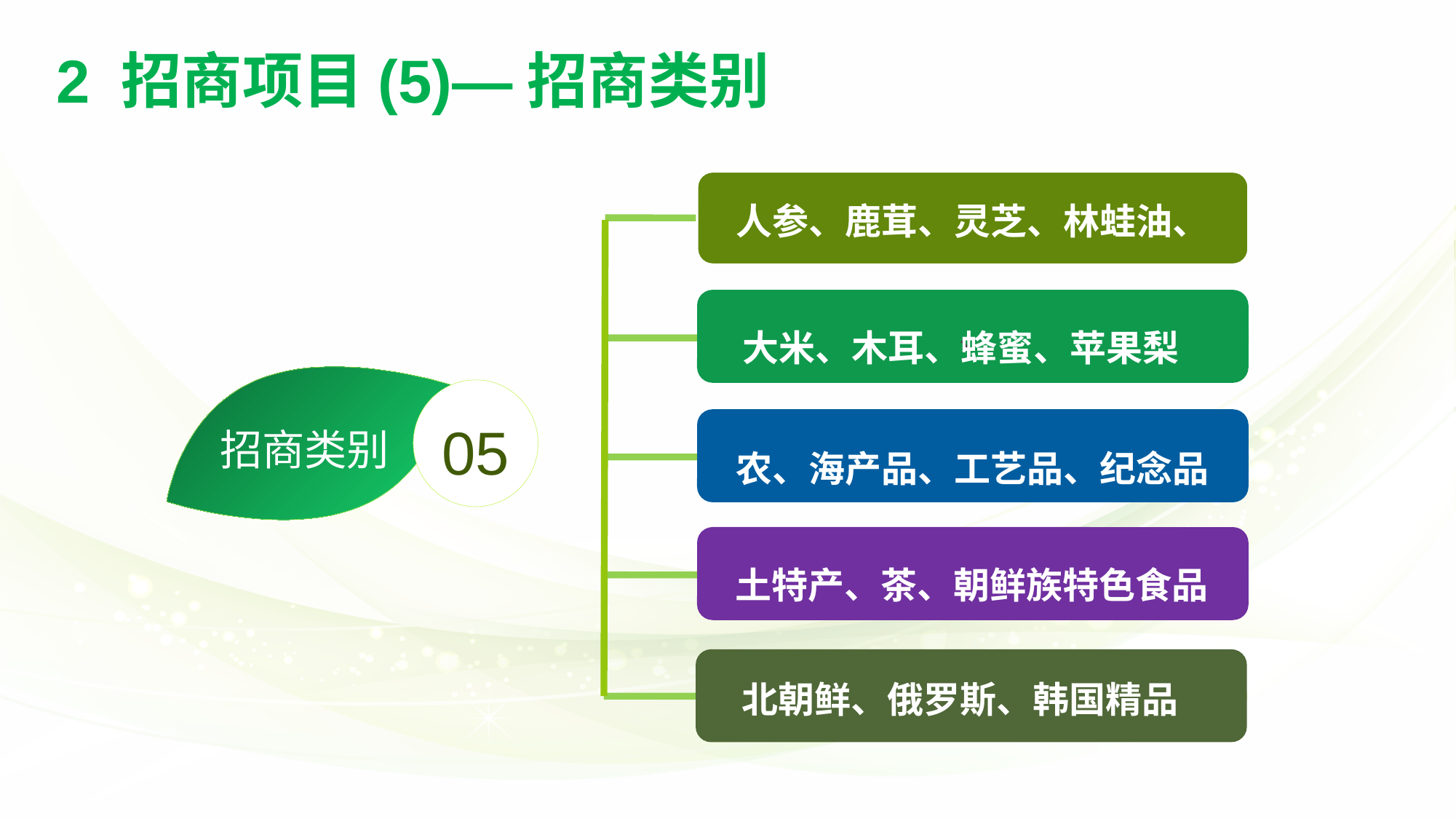

2 招商项目(5)—招商类别
人参、鹿茸、灵芝、林蛙油、

、
大米、木耳、蜂蜜、苹果梨

农、海产品、工艺品、纪念品

土特产、茶、朝鲜族特色食品
招商类别
05
北朝鲜、俄罗斯、韩国精品